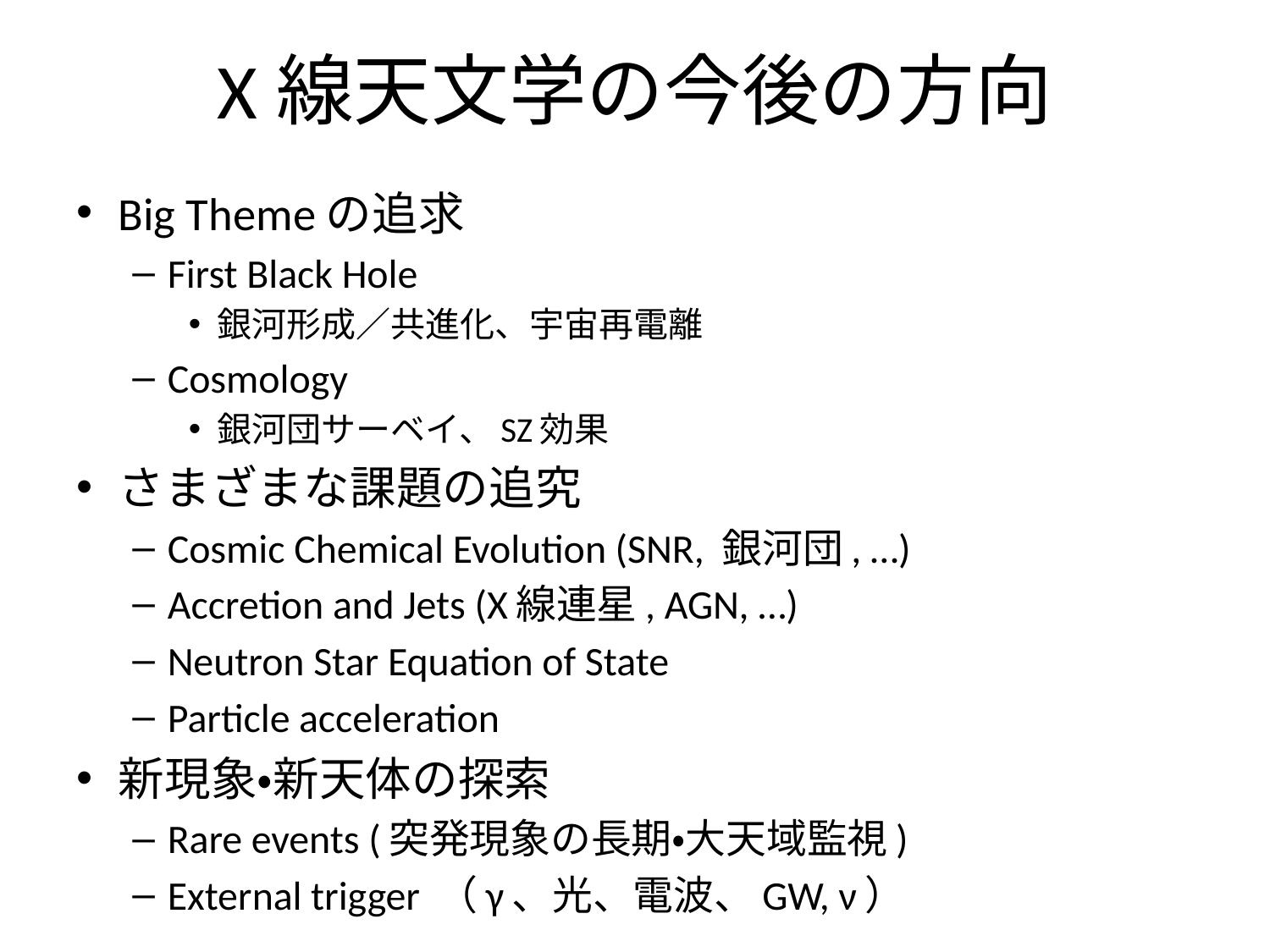

# X線天文学の今後の方向
Big Themeの追求
First Black Hole
銀河形成／共進化、宇宙再電離
Cosmology
銀河団サーベイ、SZ効果
さまざまな課題の追究
Cosmic Chemical Evolution (SNR, 銀河団, …)
Accretion and Jets (X線連星, AGN, …)
Neutron Star Equation of State
Particle acceleration
新現象・新天体の探索
Rare events (突発現象の長期・大天域監視)
External trigger （γ、光、電波、GW, ν）